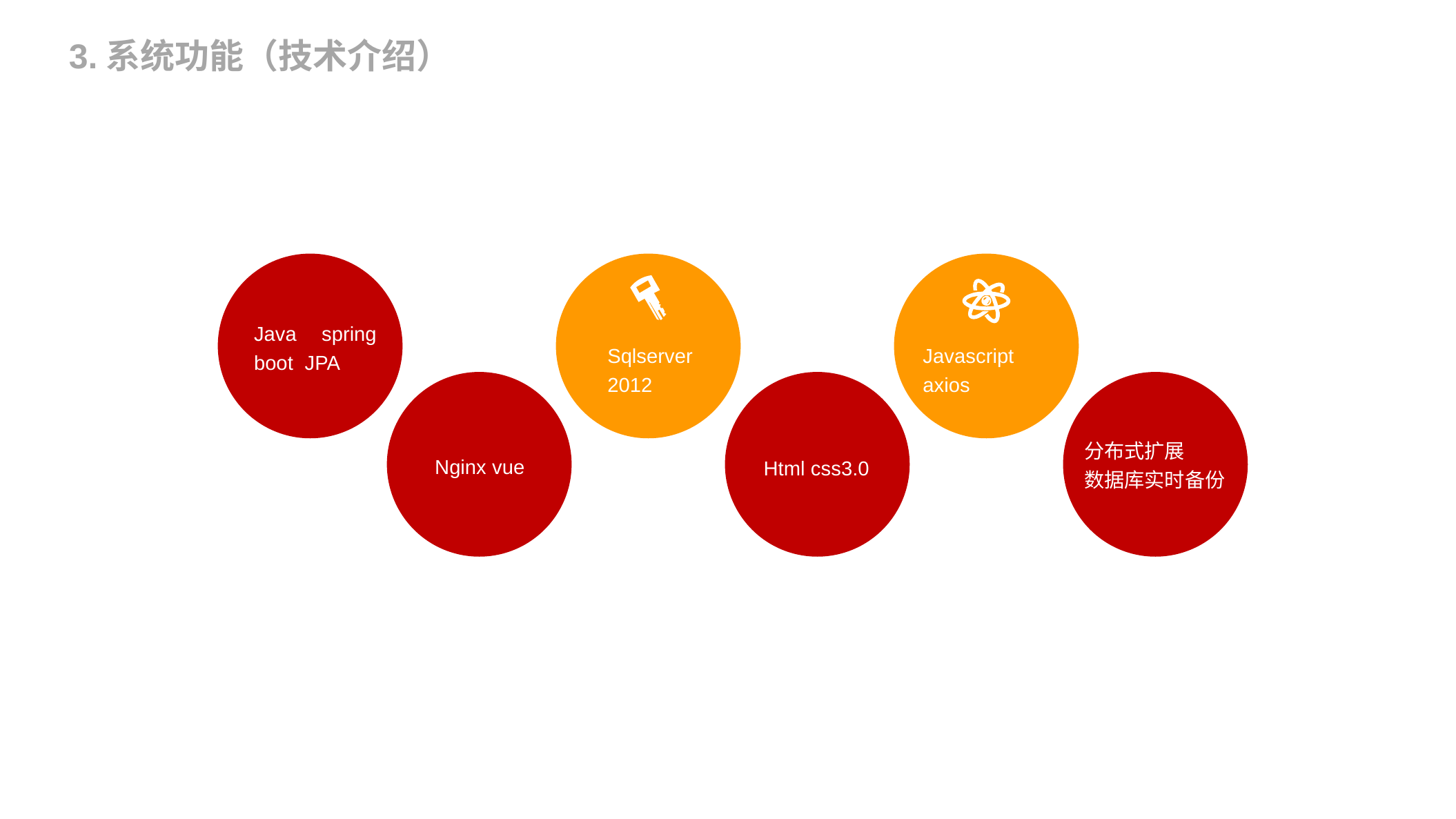

3.系统功能（技术介绍）

Java spring boot  JPA

Sqlserver 2012

Javascript   axios

Nginx vue

Html css3.0

分布式扩展
数据库实时备份